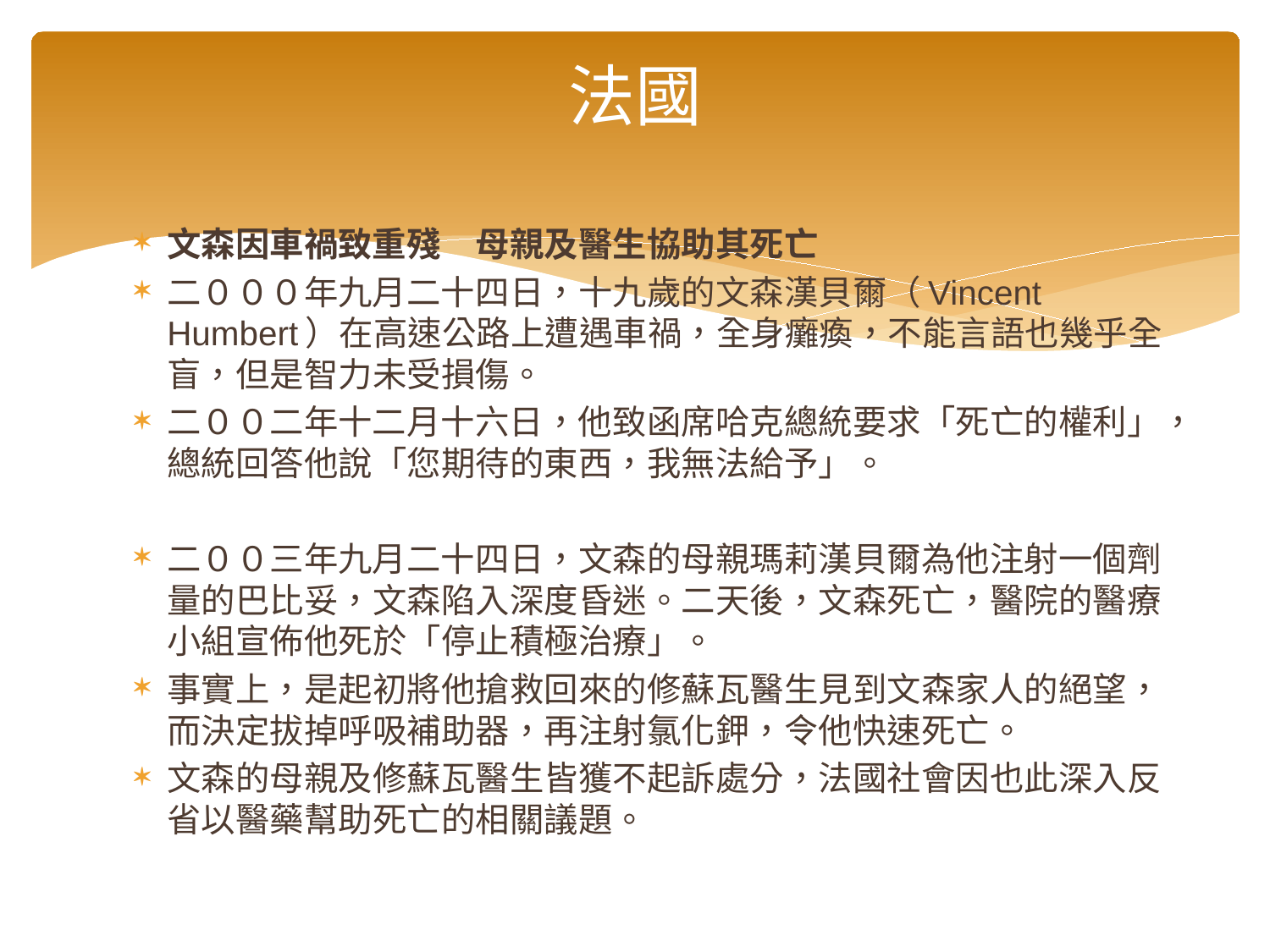

# 法國
文森因車禍致重殘　母親及醫生協助其死亡
二０００年九月二十四日，十九歲的文森漢貝爾（Vincent Humbert）在高速公路上遭遇車禍，全身癱瘓，不能言語也幾乎全盲，但是智力未受損傷。
二００二年十二月十六日，他致函席哈克總統要求「死亡的權利」，總統回答他說「您期待的東西，我無法給予」。

二００三年九月二十四日，文森的母親瑪莉漢貝爾為他注射一個劑量的巴比妥，文森陷入深度昏迷。二天後，文森死亡，醫院的醫療小組宣佈他死於「停止積極治療」。
事實上，是起初將他搶救回來的修蘇瓦醫生見到文森家人的絕望，而決定拔掉呼吸補助器，再注射氯化鉀，令他快速死亡。
文森的母親及修蘇瓦醫生皆獲不起訴處分，法國社會因也此深入反省以醫藥幫助死亡的相關議題。